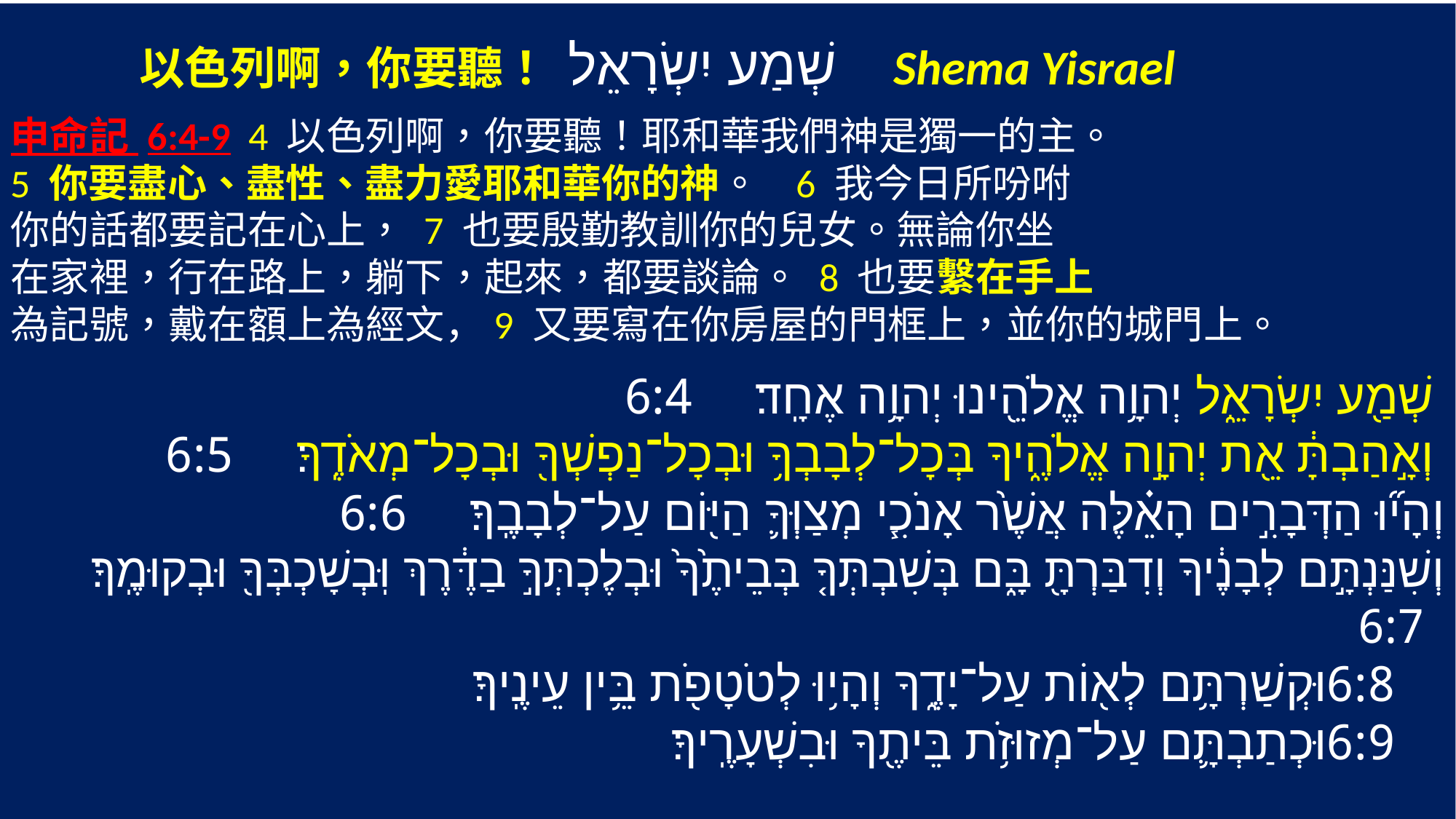

以色列啊，你要聽！ שְׁמַע יִשְׂרָאֵל    Shema Yisrael

申命記 6:4-9  4 以色列啊，你要聽！耶和華我們神是獨一的主。
5 你要盡心、盡性、盡力愛耶和華你的神。   6 我今日所吩咐
你的話都要記在心上， 7 也要殷勤教訓你的兒女。無論你坐
在家裡，行在路上，躺下，起來，都要談論。 8 也要繫在手上
為記號，戴在額上為經文，9 又要寫在你房屋的門框上，並你的城門上。

‎ שְׁמַ֖ע יִשְׂרָאֵ֑ל יְהוָ֥ה אֱלֹהֵ֖ינוּ יְהוָ֥ה אֶחָֽד׃     6:4
‎וְאָ֣הַבְתָּ֔ אֵ֖ת יְהוָ֣ה אֱלֹהֶ֑יךָ בְּכָל־לְבָבְךָ֥ וּבְכָל־נַפְשְׁךָ֖ וּבְכָל־מְאֹדֶֽךָ׃     6:5
‎וְהָי֞וּ הַדְּבָרִ֣ים הָאֵ֗לֶּה אֲשֶׁ֙ר אָנֹכִ֧י מְצַוְּךָ֛ הַיּ֖וֹם עַל־לְבָבֶֽךָ׃     6:6
  וְשִׁנַּנְתָּ֣ם לְבָנֶ֔יךָ וְדִבַּרְתָּ֖ בָּ֑ם בְּשִׁבְתְּךָ֤ בְּבֵיתֶ֙ךָ֙ וּבְלֶכְתְּךָ֣ בַדֶּ֔רֶךְ וּֽבְשָׁכְבְּךָ֖ וּבְקוּמֶֽךָ׃  6:7
    6:8וּקְשַׁרְתָּ֥ם לְא֖וֹת עַל־יָדֶ֑ךָ וְהָי֥וּ לְטֹטָפֹ֖ת בֵּ֥ין עֵינֶֽיךָ׃
    6:9וּכְתַבְתָּ֛ם עַל־מְזוּזֹ֥ת בֵּיתֶ֖ךָ וּבִשְׁעָרֶֽיךָ׃